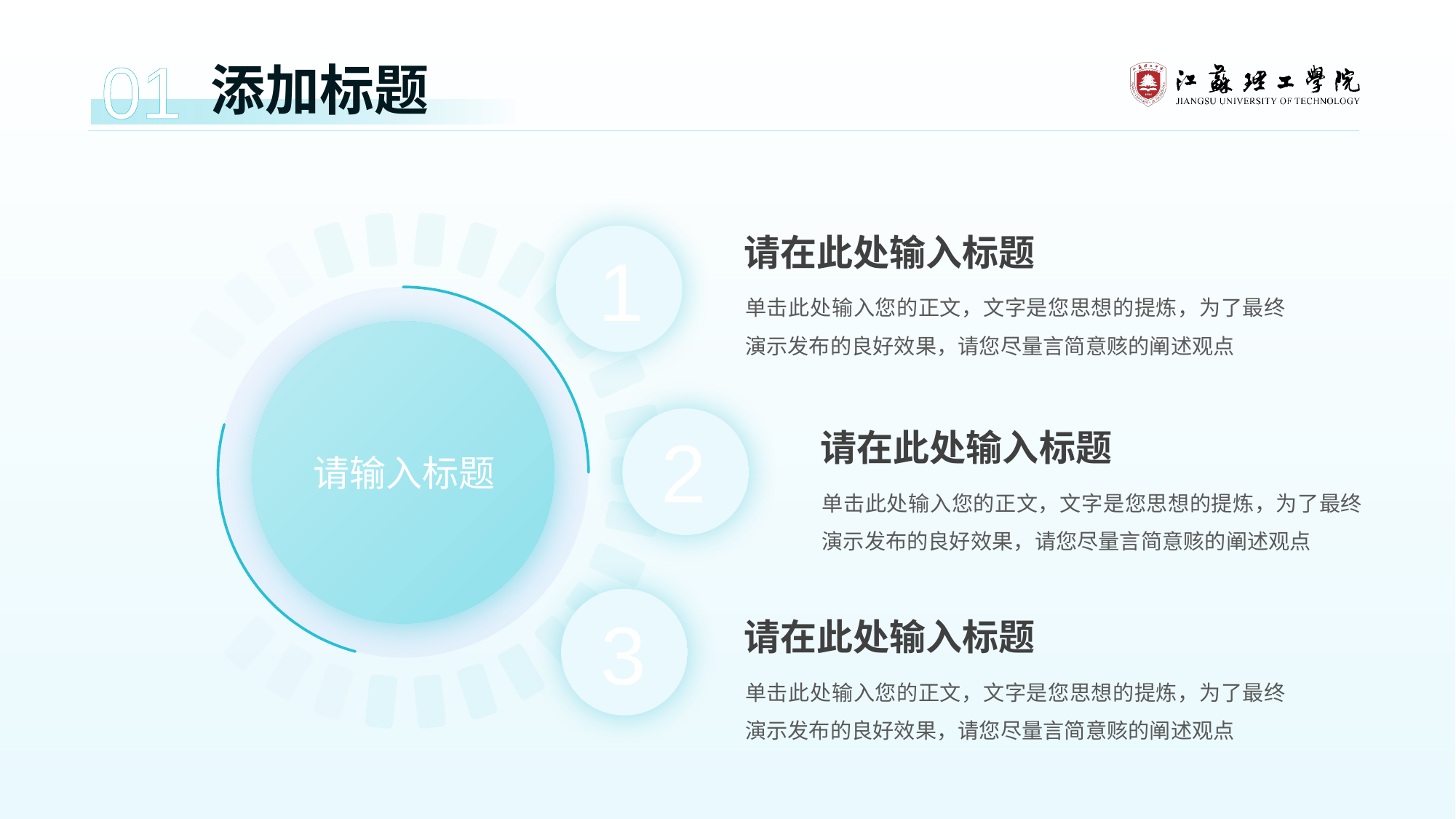

01
添加标题

请在此处输入标题

1
单击此处输入您的正文，文字是您思想的提炼，为了最终演示发布的良好效果，请您尽量言简意赅的阐述观点

2
请在此处输入标题
请输入标题
单击此处输入您的正文，文字是您思想的提炼，为了最终演示发布的良好效果，请您尽量言简意赅的阐述观点

3
请在此处输入标题
单击此处输入您的正文，文字是您思想的提炼，为了最终演示发布的良好效果，请您尽量言简意赅的阐述观点